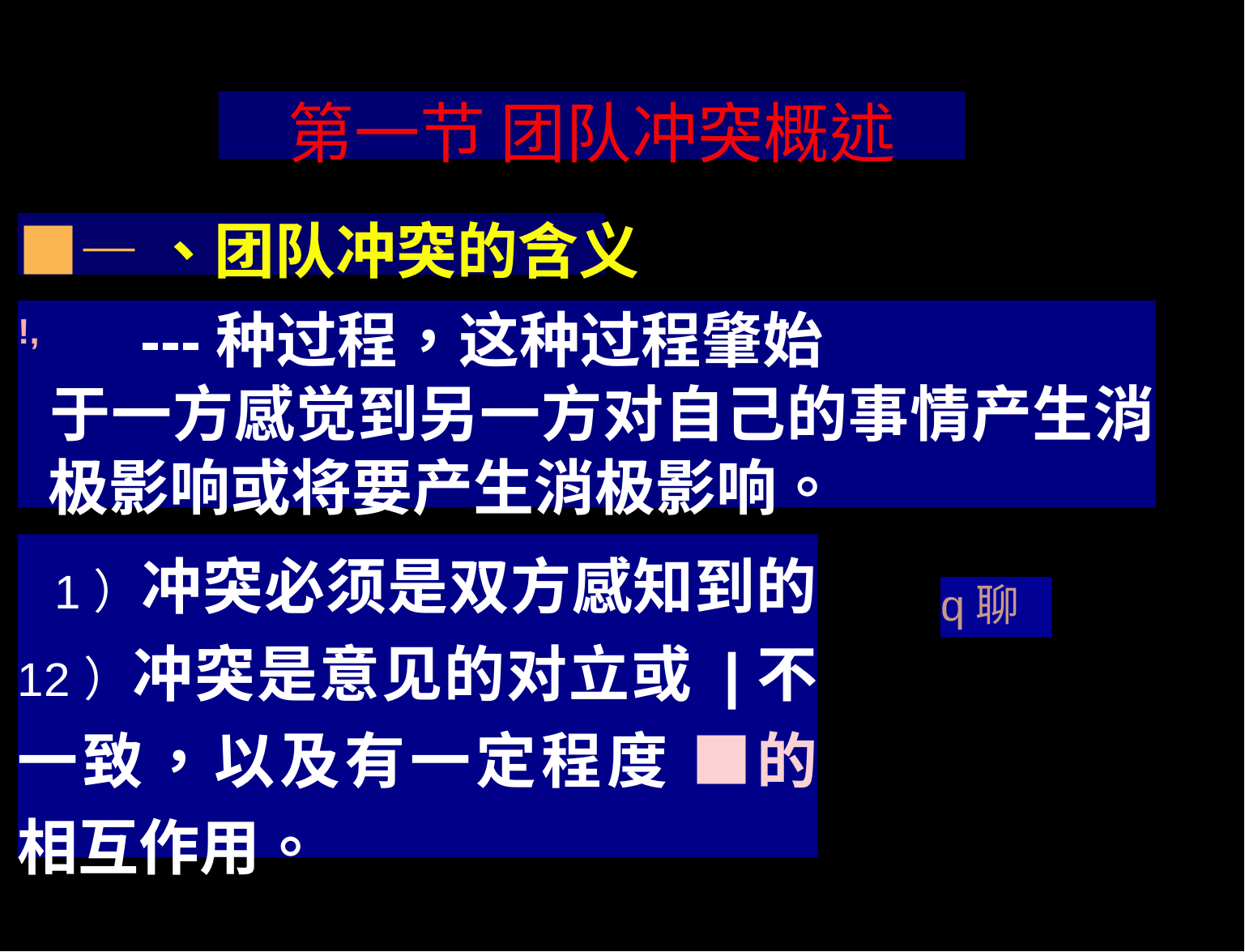

第一节 团队冲突概述
■—、团队冲突的含义
!,      ---种过程，这种过程肇始
于一方感觉到另一方对自己的事情产生消 极影响或将要产生消极影响。
1）冲突必须是双方感知到的 12）冲突是意见的对立或 |不一致，以及有一定程度 ■的相互作用。
q聊